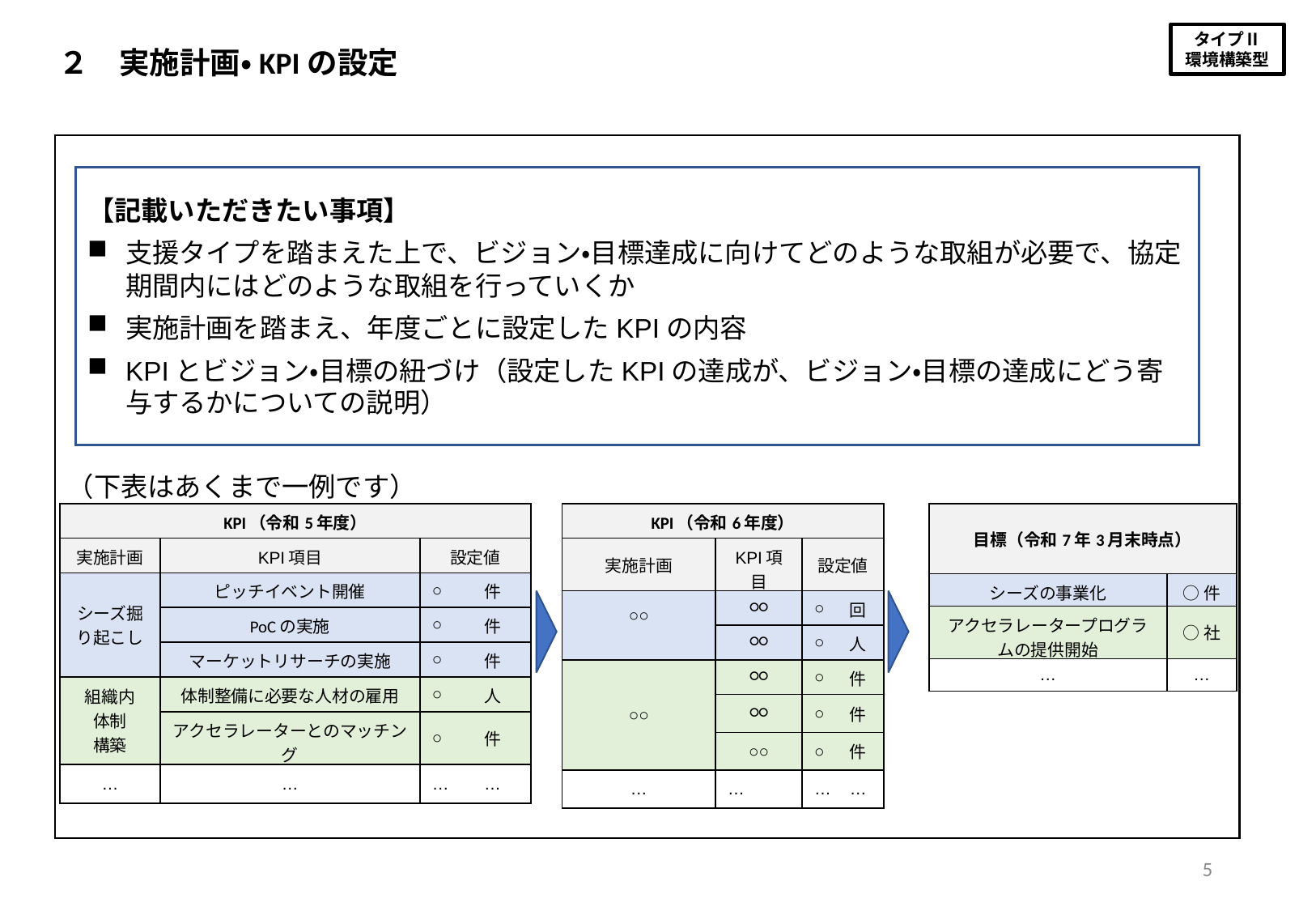

２　実施計画・KPIの設定

【記載いただきたい事項】
支援タイプを踏まえた上で、ビジョン・目標達成に向けてどのような取組が必要で、協定期間内にはどのような取組を行っていくか
実施計画を踏まえ、年度ごとに設定したKPIの内容
KPIとビジョン・目標の紐づけ（設定したKPIの達成が、ビジョン・目標の達成にどう寄与するかについての説明）
（下表はあくまで一例です）
| KPI（令和5年度） |  |  | 単位 |
| --- | --- | --- | --- |
| 実施計画 | KPI項目 | 設定値 | 単位 |
| シーズ掘り起こし | ピッチイベント開催 | ○ | 件 |
| ② | PoCの実施 | ○ | 件 |
| ③ | マーケットリサーチの実施 | ○ | 件 |
| 組織内 体制 構築 | 体制整備に必要な人材の雇用 | ○ | 人 |
| ⑤ | アクセラレーターとのマッチング | ○ | 件 |
| … | … | … | … |
| KPI（令和6年度） |  |  | 単位 |
| --- | --- | --- | --- |
| 実施計画 | KPI項目 | 設定値 | 単位 |
| ○○ | ○○ | ○ | 回 |
| ② | ○○ | ○ | 人 |
| ○○ | ○○ | ○ | 件 |
| ④ | ○○ | ○ | 件 |
| ⑤ | ○○ | ○ | 件 |
| … | … | … | … |
| 目標（令和7年3月末時点） |  |
| --- | --- |
| シーズの事業化 | ○件 |
| アクセラレータープログラムの提供開始 | ○社 |
| … | … |

5